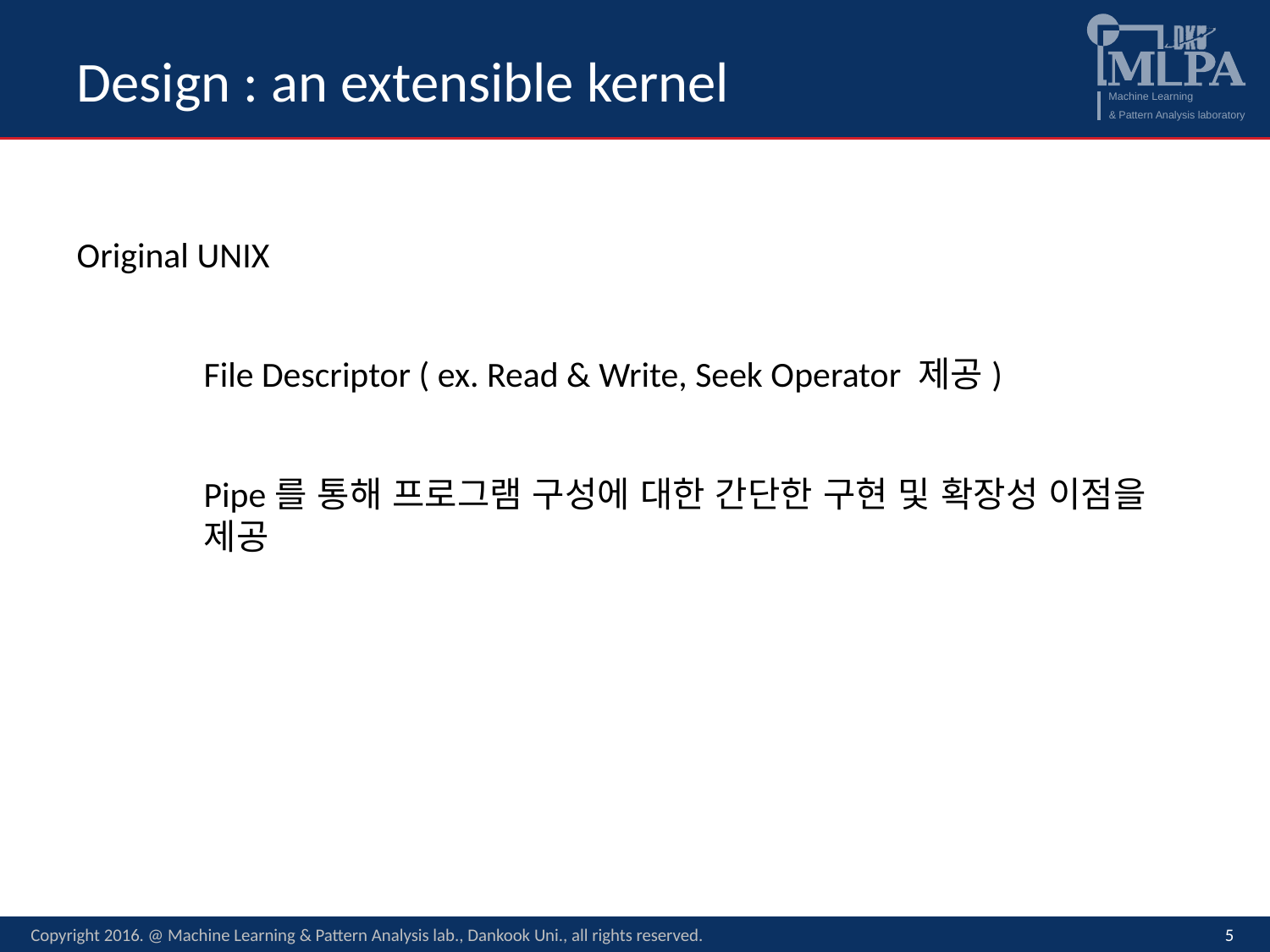

# Design : an extensible kernel

Original UNIX

	File Descriptor ( ex. Read & Write, Seek Operator 제공)

	Pipe를 통해 프로그램 구성에 대한 간단한 구현 및 확장성 이점을 	제공

Copyright 2016. @ Machine Learning & Pattern Analysis lab., Dankook Uni., all rights reserved.
5